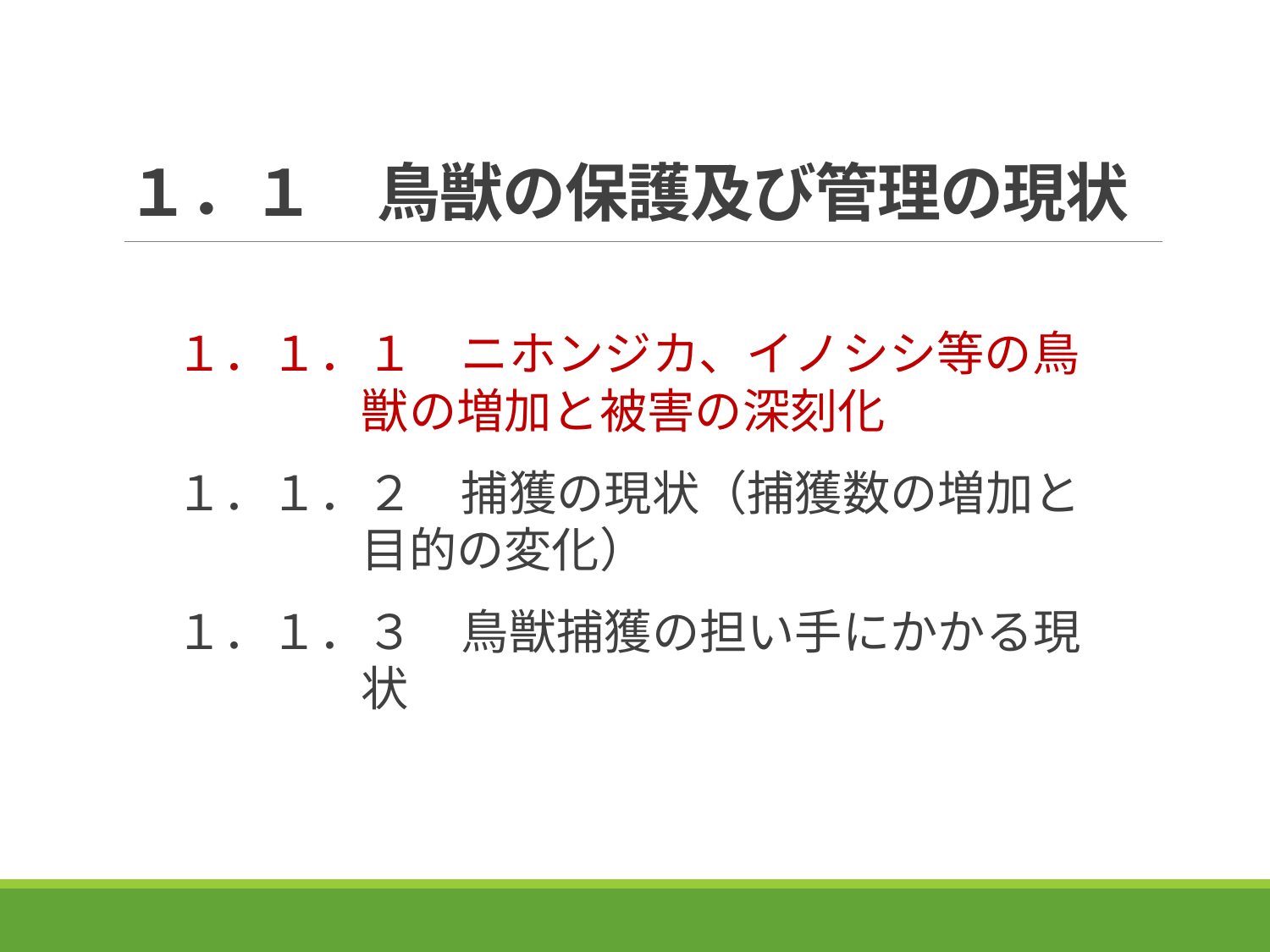

# １．１　鳥獣の保護及び管理の現状
１．１．１　ニホンジカ、イノシシ等の鳥獣の増加と被害の深刻化
１．１．２　捕獲の現状（捕獲数の増加と目的の変化）
１．１．３　鳥獣捕獲の担い手にかかる現状